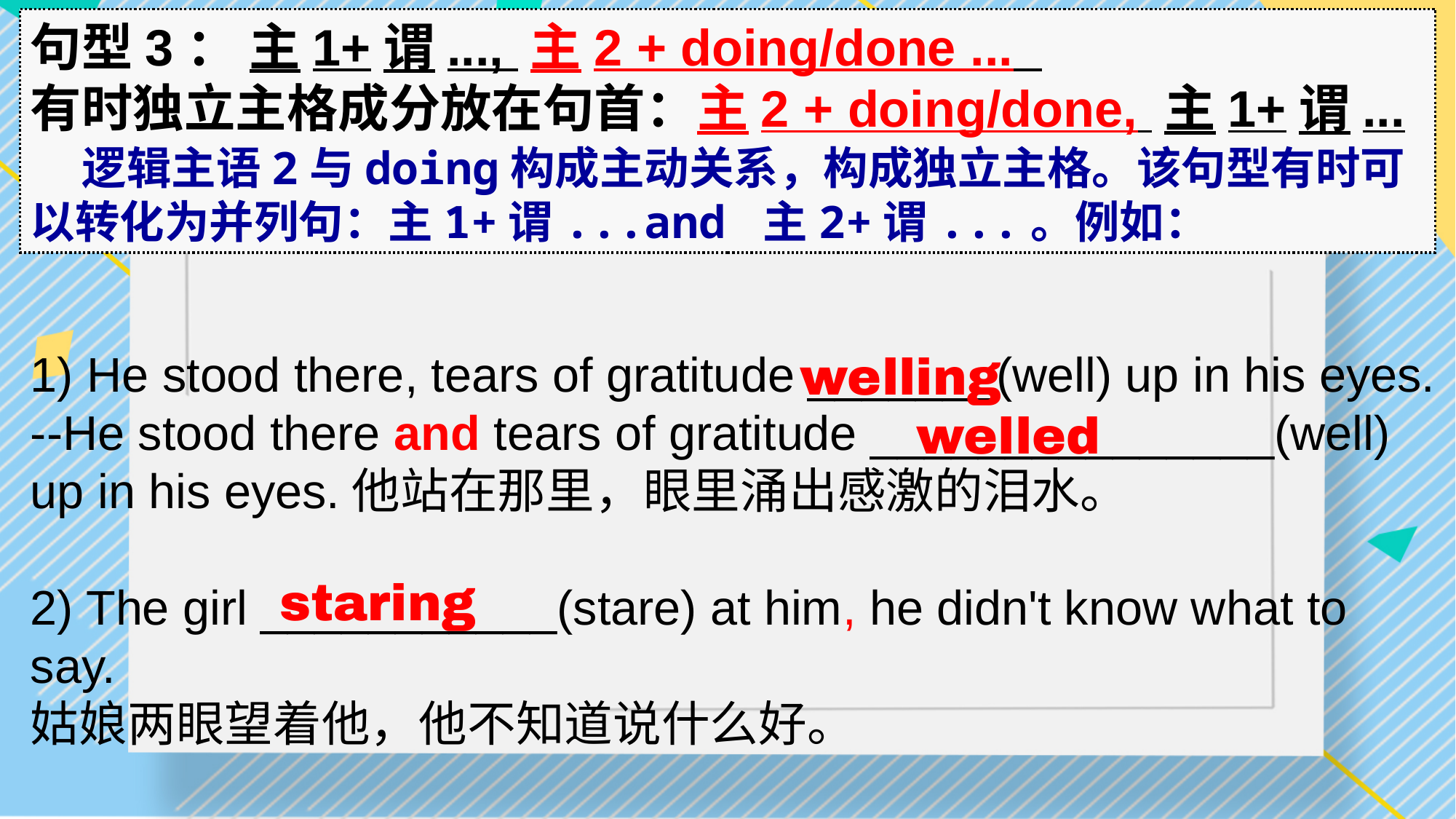

句型3： 主1+谓..., 主2 + doing/done ...
有时独立主格成分放在句首：主2 + doing/done, 主1+谓...

    逻辑主语2与doing构成主动关系，构成独立主格。该句型有时可以转化为并列句：主1+谓...and 主2+谓...。例如：
welling
1) He stood there, tears of gratitude _______(well) up in his eyes.
--He stood there and tears of gratitude _______________(well) up in his eyes.他站在那里，眼里涌出感激的泪水。

2) The girl ___________(stare) at him, he didn't know what to say.
姑娘两眼望着他，他不知道说什么好。
 welled
staring